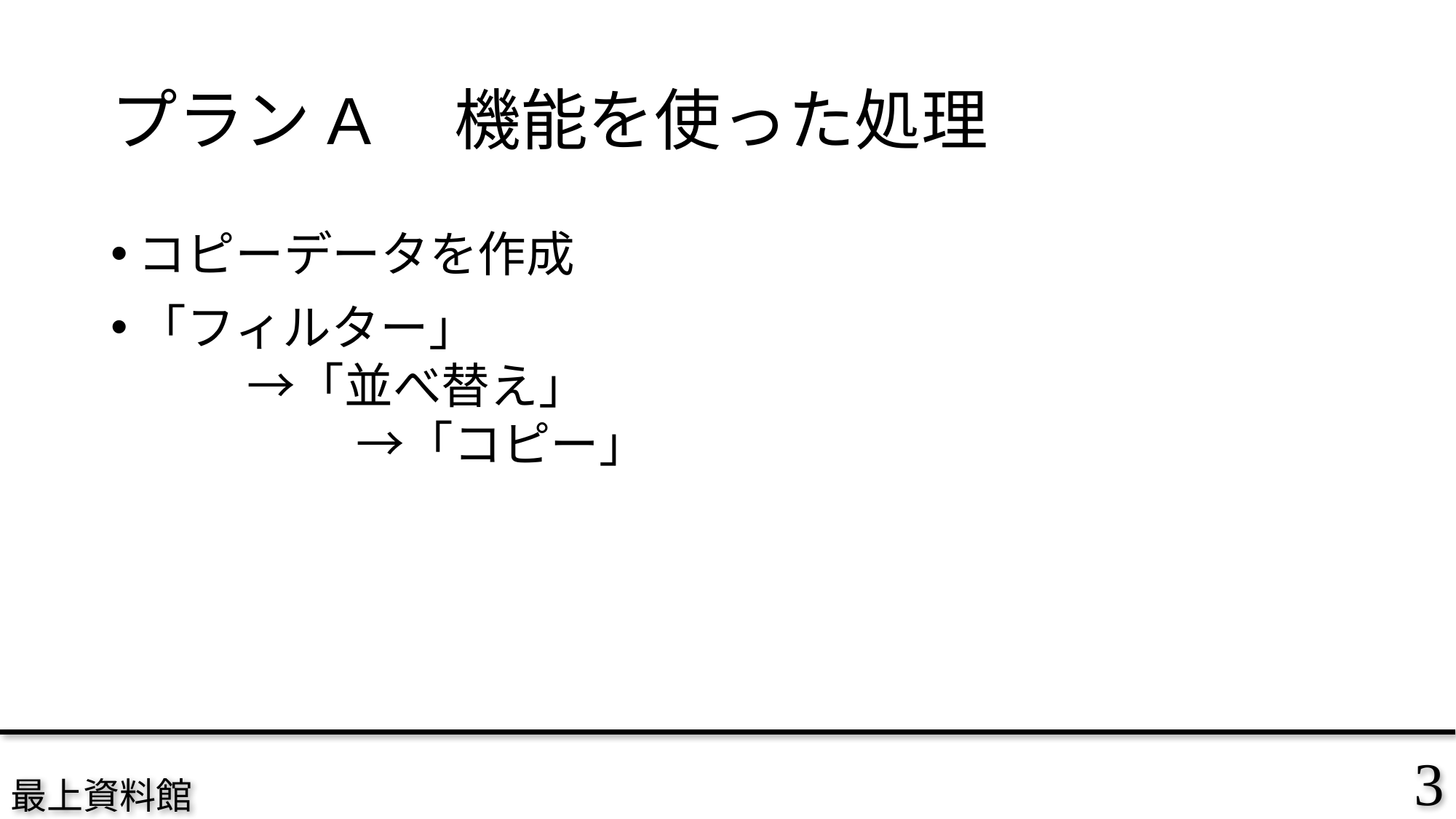

# プランA　機能を使った処理
コピーデータを作成
「フィルター」
	→「並べ替え」
		→「コピー」